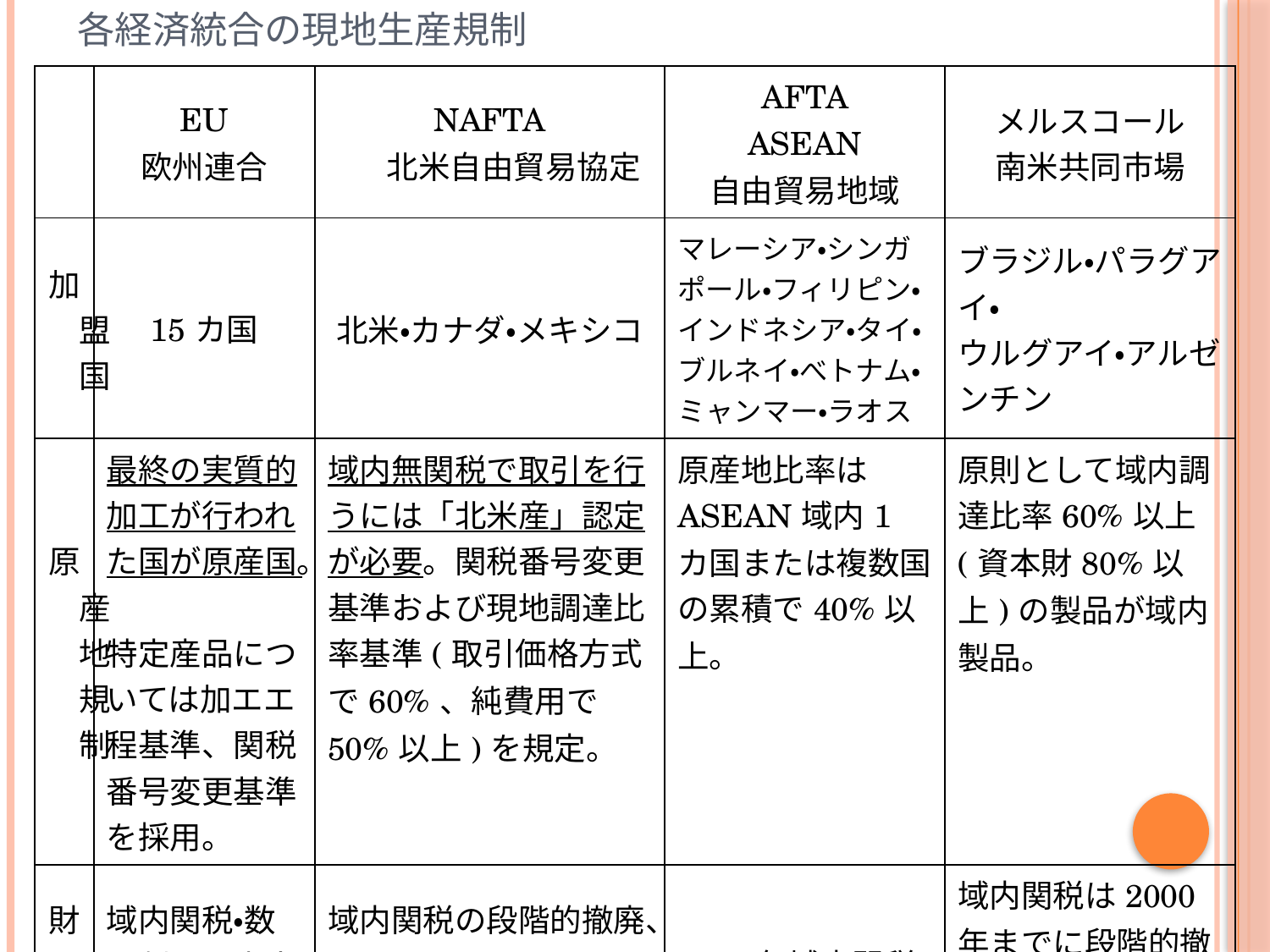

# 各経済統合の現地生産規制
|  | EU 欧州連合 | NAFTA 北米自由貿易協定 | AFTA ASEAN 自由貿易地域 | メルスコール 南米共同市場 |
| --- | --- | --- | --- | --- |
| 加盟国 | 15カ国 | 北米・カナダ・メキシコ | マレーシア・シンガポール・フィリピン・インドネシア・タイ・ブルネイ・べトナム・ミャンマー・ラオス | ブラジル・パラグアイ・ ウルグアイ・アルゼンチン |
| 原産地規制 | 最終の実質的加工が行われた国が原産国。 特定産品については加エエ程基準、関税番号変更基準を採用。 | 域内無関税で取引を行うには「北米産」認定が必要。関税番号変更基準および現地調達比率基準(取引価格方式で60%、純費用で50%以上)を規定。 | 原産地比率はASEAN域内1カ国または複数国の累積で40%以上。 | 原則として域内調達比率60%以上(資本財80%以上)の製品が域内製品。 |
| 財の貿易 | 域内関税・数量制限の完全撤廃、対外共通関税 | 域内関税の段階的撤廃、 非関税貿易措置の原則撤廃 | 2003年域内関税を0～5% | 域内関税は2000年までに段階的撤廃、2006年までに対外共通関税設定 |